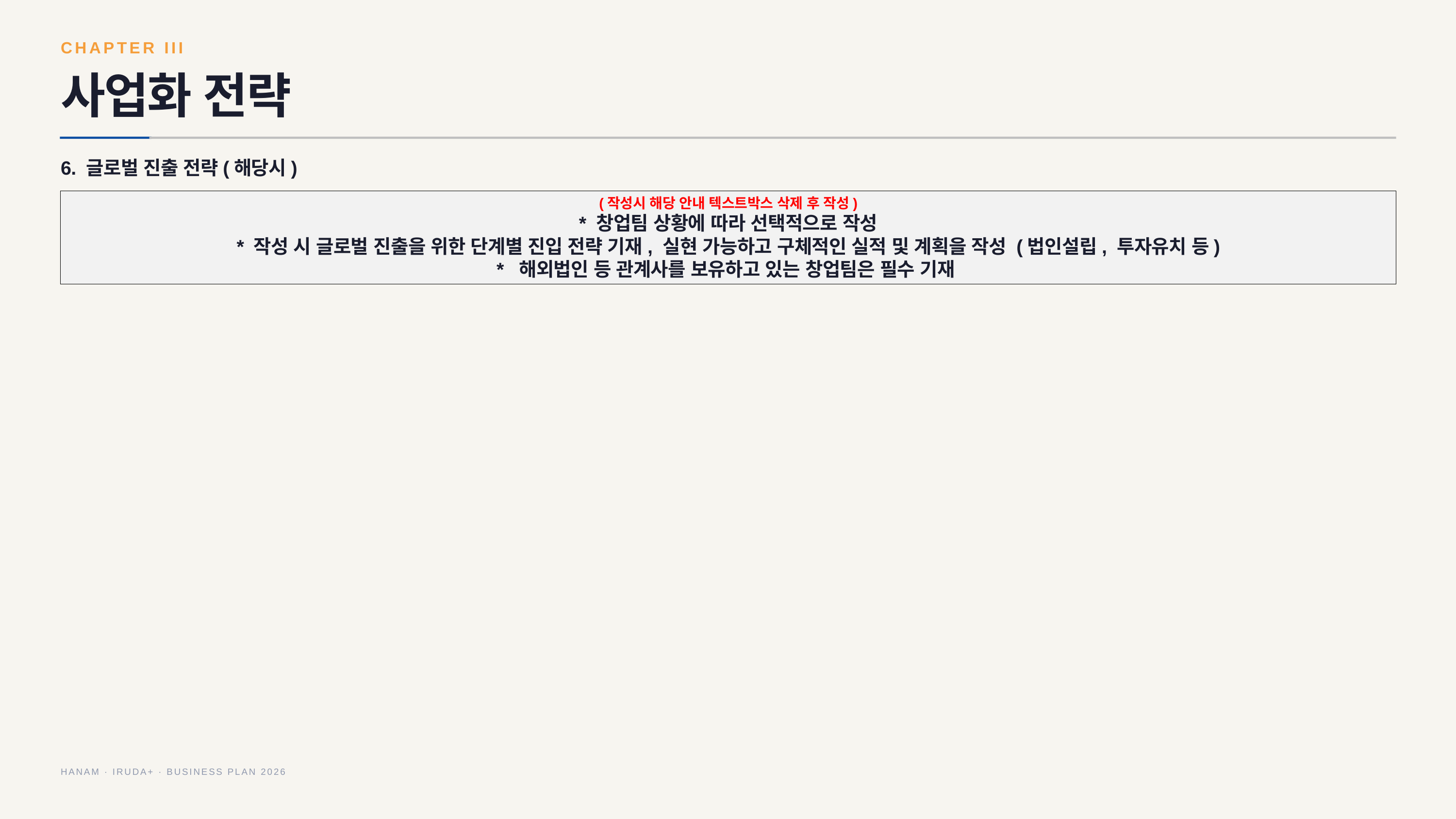

CHAPTER III
사업화 전략

6. 글로벌 진출 전략(해당시)
(작성시 해당 안내 텍스트박스 삭제 후 작성)
* 창업팀 상황에 따라 선택적으로 작성
* 작성 시 글로벌 진출을 위한 단계별 진입 전략 기재, 실현 가능하고 구체적인 실적 및 계획을 작성 (법인설립, 투자유치 등)
*  해외법인 등 관계사를 보유하고 있는 창업팀은 필수 기재
HANAM · IRUDA+ · BUSINESS PLAN 2026